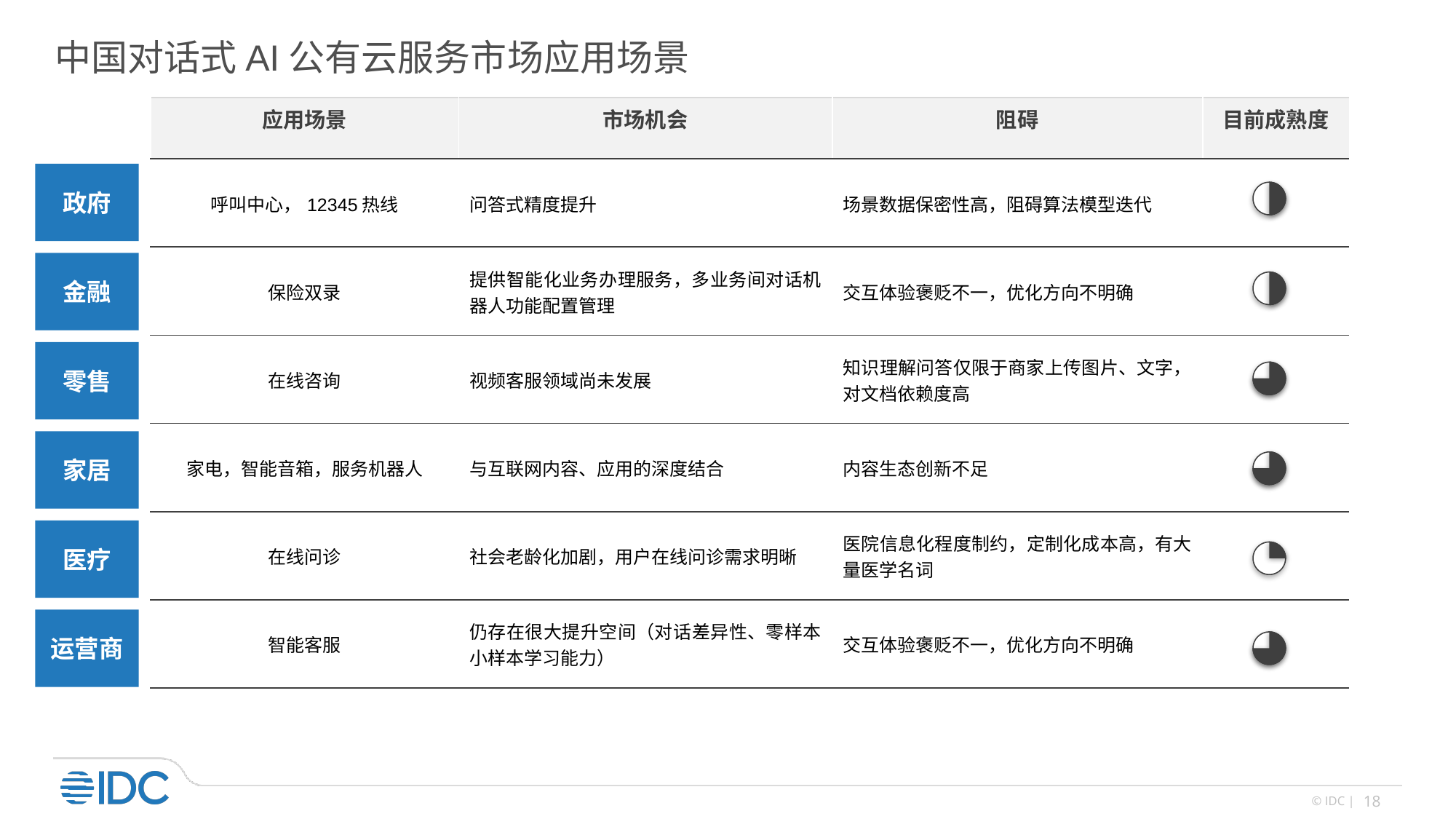

中国对话式AI公有云服务市场应用场景
| 应用场景 | 市场机会 | 阻碍 | 目前成熟度 |
| --- | --- | --- | --- |
| 呼叫中心，12345热线 | 问答式精度提升 | 场景数据保密性高，阻碍算法模型迭代 |  |
| 保险双录 | 提供智能化业务办理服务，多业务间对话机器人功能配置管理 | 交互体验褒贬不一，优化方向不明确 |  |
| 在线咨询 | 视频客服领域尚未发展 | 知识理解问答仅限于商家上传图片、文字，对文档依赖度高 |  |
| 家电，智能音箱，服务机器人 | 与互联网内容、应用的深度结合 | 内容生态创新不足 |  |
| 在线问诊 | 社会老龄化加剧，用户在线问诊需求明晰 | 医院信息化程度制约，定制化成本高，有大量医学名词 |  |
| 智能客服 | 仍存在很大提升空间（对话差异性、零样本小样本学习能力） | 交互体验褒贬不一，优化方向不明确 |  |
政府

金融

零售

家居

医疗

运营商